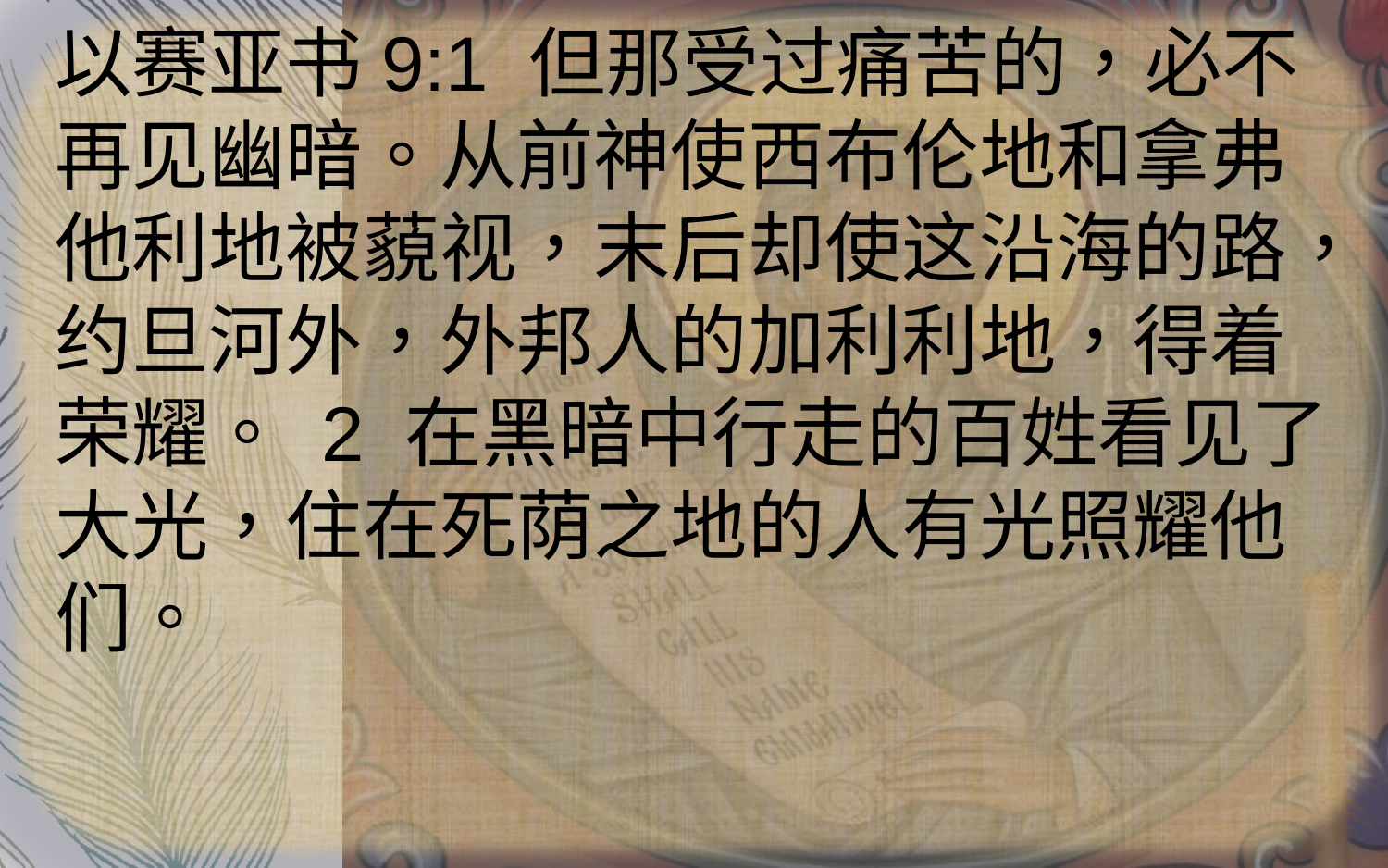

以赛亚书9:1 但那受过痛苦的，必不再见幽暗。从前神使西布伦地和拿弗他利地被藐视，末后却使这沿海的路，约旦河外，外邦人的加利利地，得着荣耀。 2 在黑暗中行走的百姓看见了大光，住在死荫之地的人有光照耀他们。